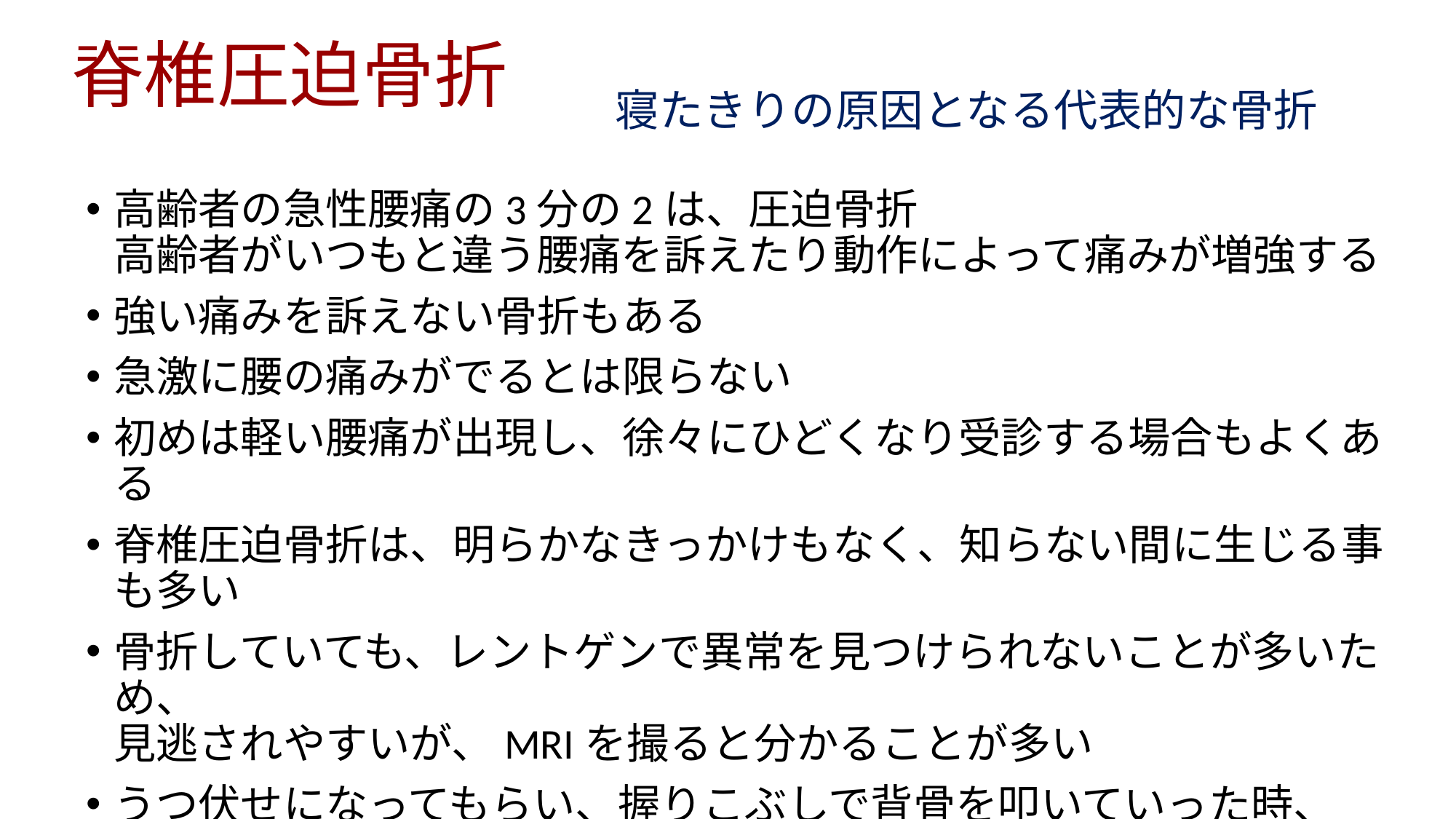

# 脊椎圧迫骨折
寝たきりの原因となる代表的な骨折
高齢者の急性腰痛の3分の2は、圧迫骨折
高齢者がいつもと違う腰痛を訴えたり動作によって痛みが増強する
強い痛みを訴えない骨折もある
急激に腰の痛みがでるとは限らない
初めは軽い腰痛が出現し、徐々にひどくなり受診する場合もよくある
脊椎圧迫骨折は、明らかなきっかけもなく、知らない間に生じる事も多い
骨折していても、レントゲンで異常を見つけられないことが多いため、
見逃されやすいが、MRIを撮ると分かることが多い
うつ伏せになってもらい、握りこぶしで背骨を叩いていった時、
特定の所で強い痛みを訴える